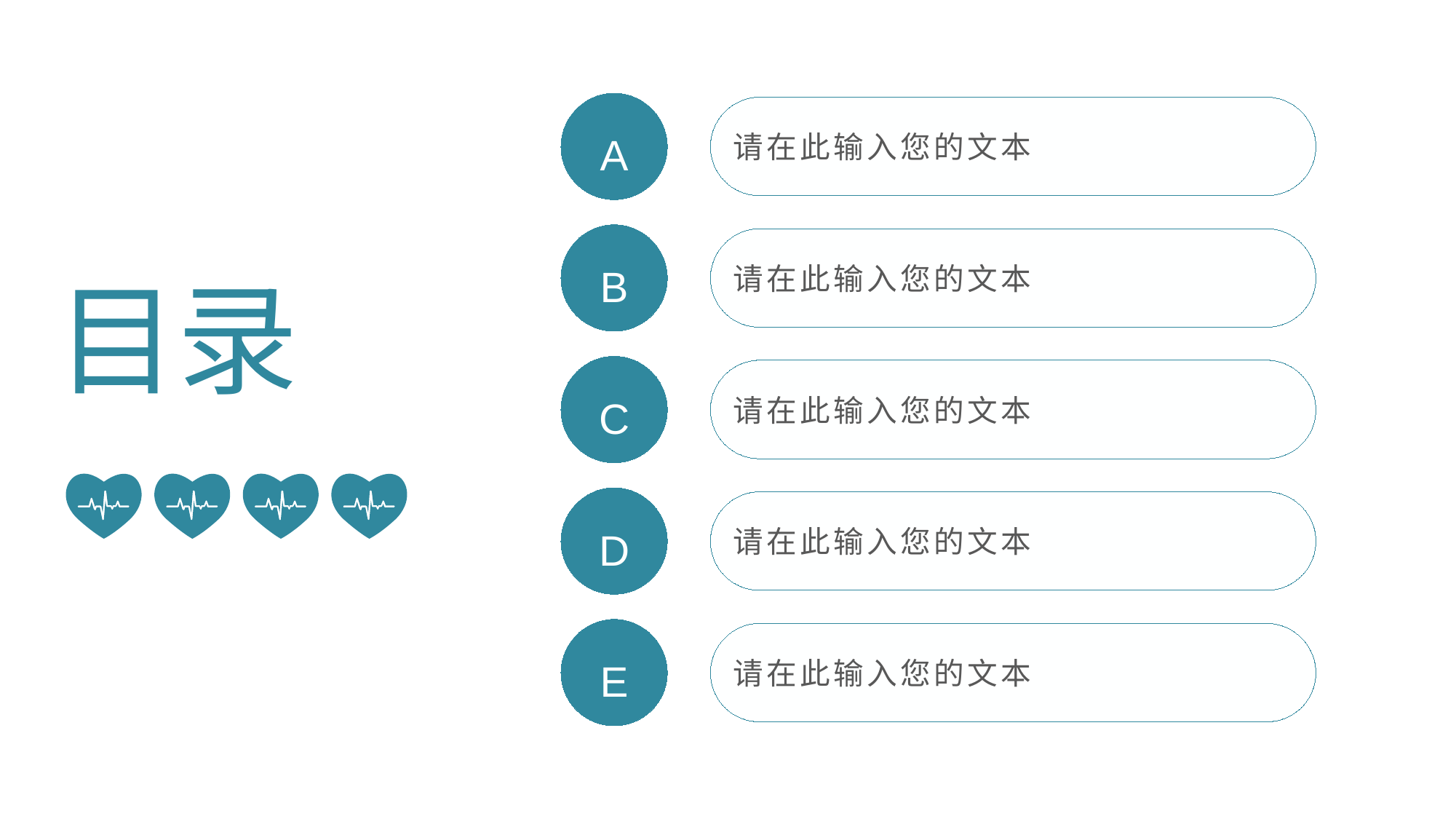

A
请在此输入您的文本
B
请在此输入您的文本
目录
C
请在此输入您的文本

D
请在此输入您的文本
E
请在此输入您的文本